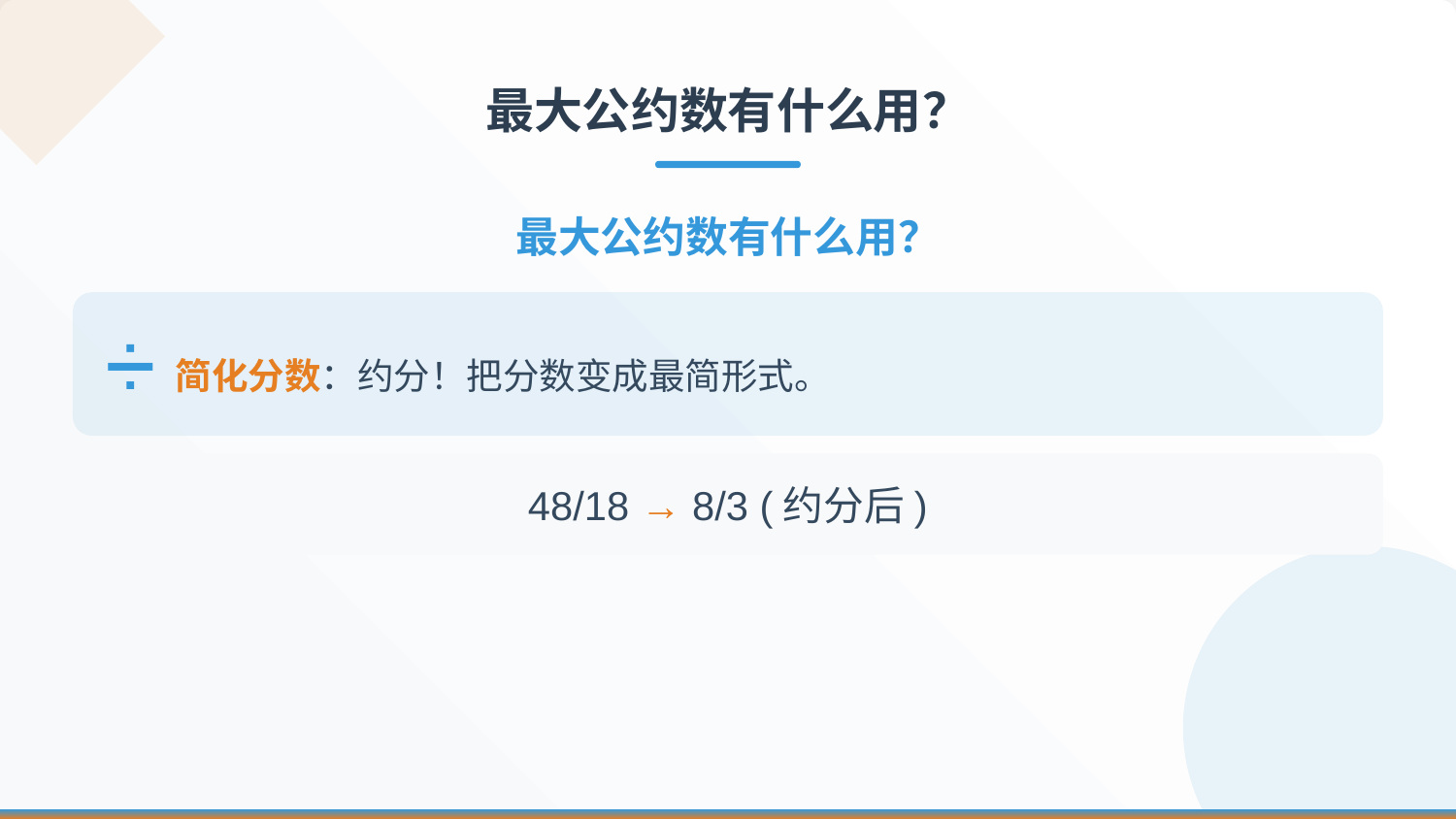

最大公约数有什么用？

最大公约数有什么用？
➗ 简化分数：约分！把分数变成最简形式。
48/18 → 8/3 (约分后)